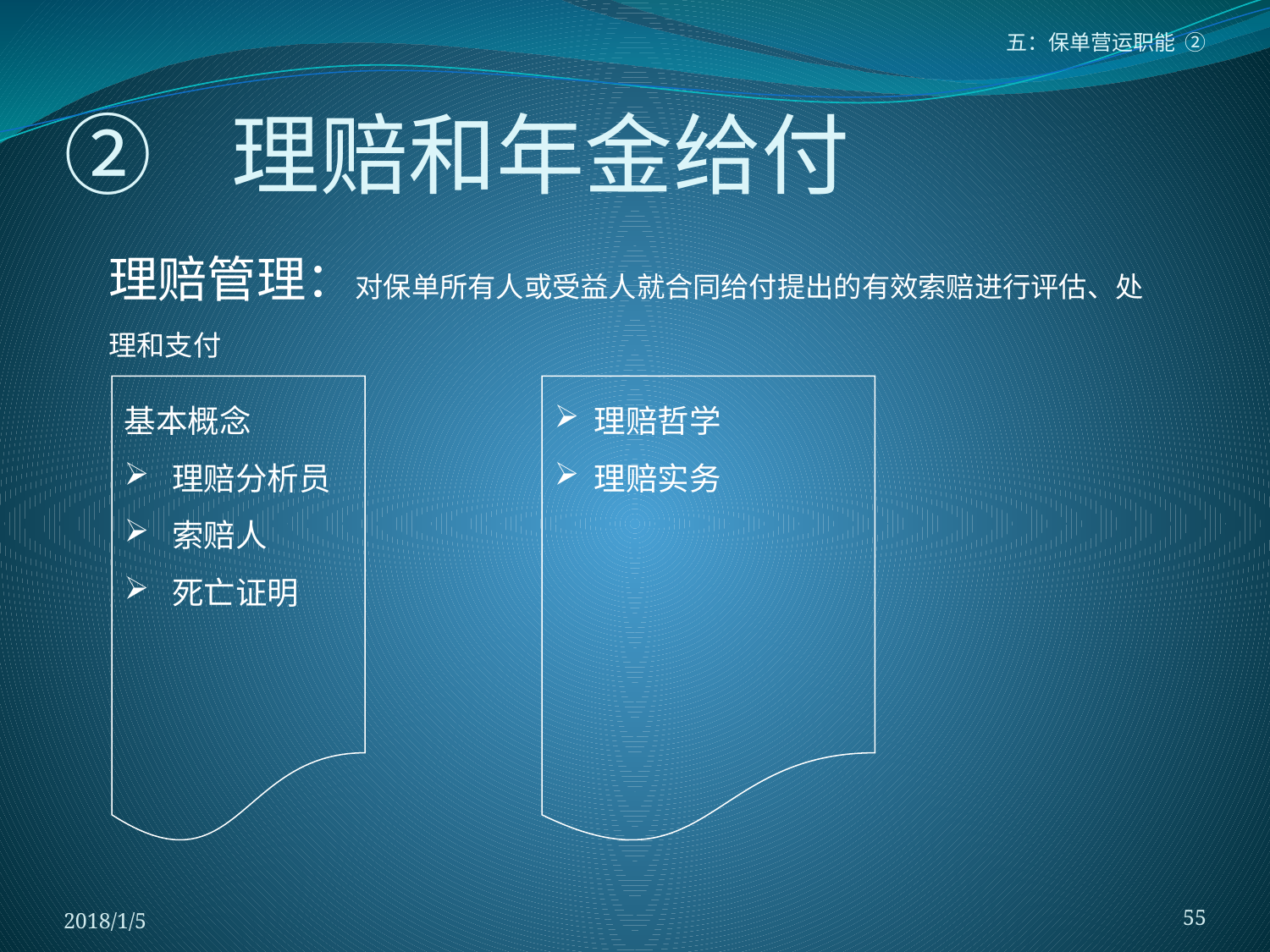

五：保单营运职能  ②
# ②   理赔和年金给付
理赔管理：对保单所有人或受益人就合同给付提出的有效索赔进行评估、处理和支付
基本概念
理赔分析员
索赔人
死亡证明
理赔哲学
理赔实务

2018/1/5
55